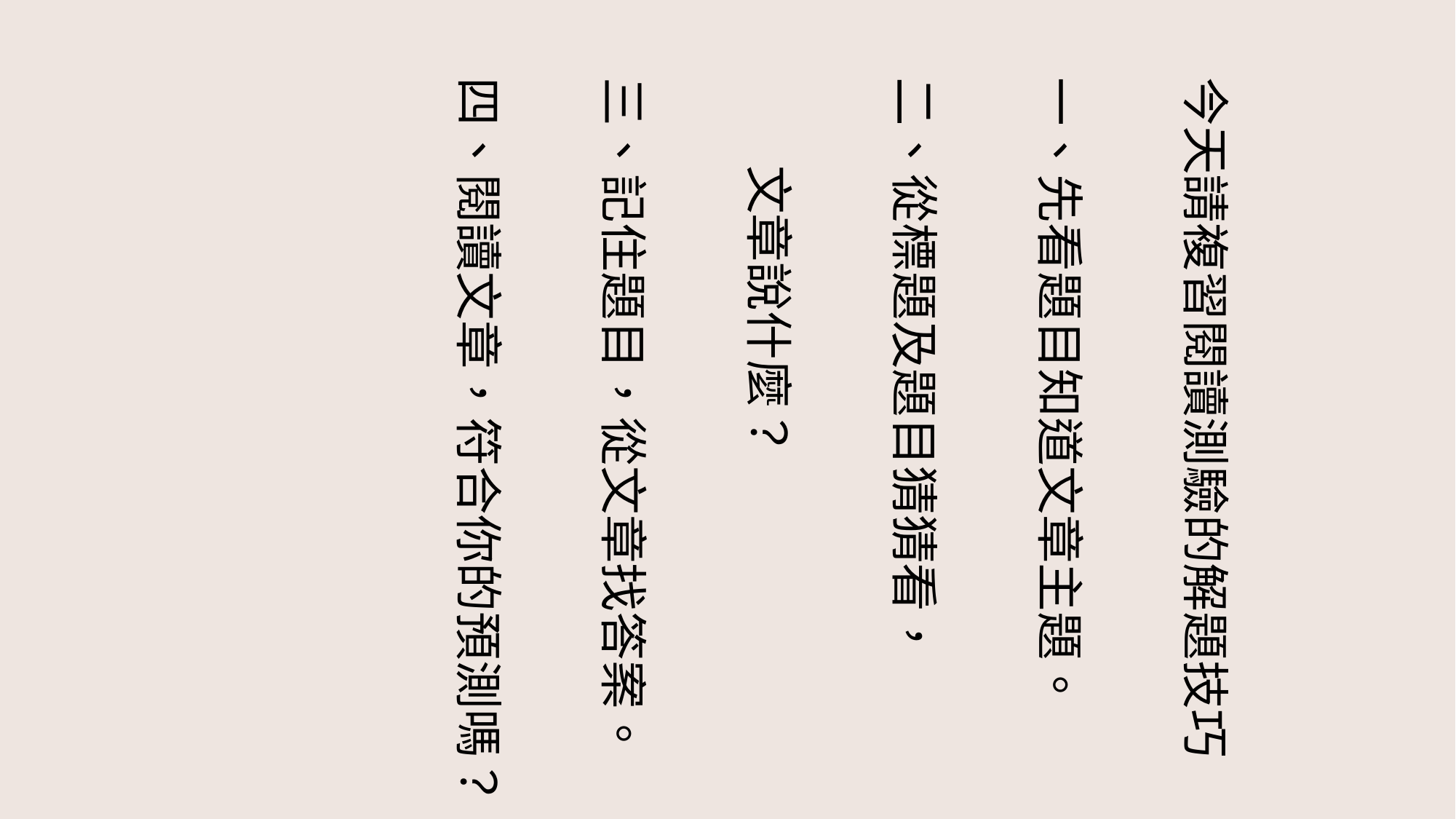

今天請複習閱讀測驗的解題技巧
一、先看題目知道文章主題。
二、從標題及題目猜猜看，
       文章說什麼？
三、記住題目，從文章找答案。
四、閱讀文章，符合你的預測嗎？